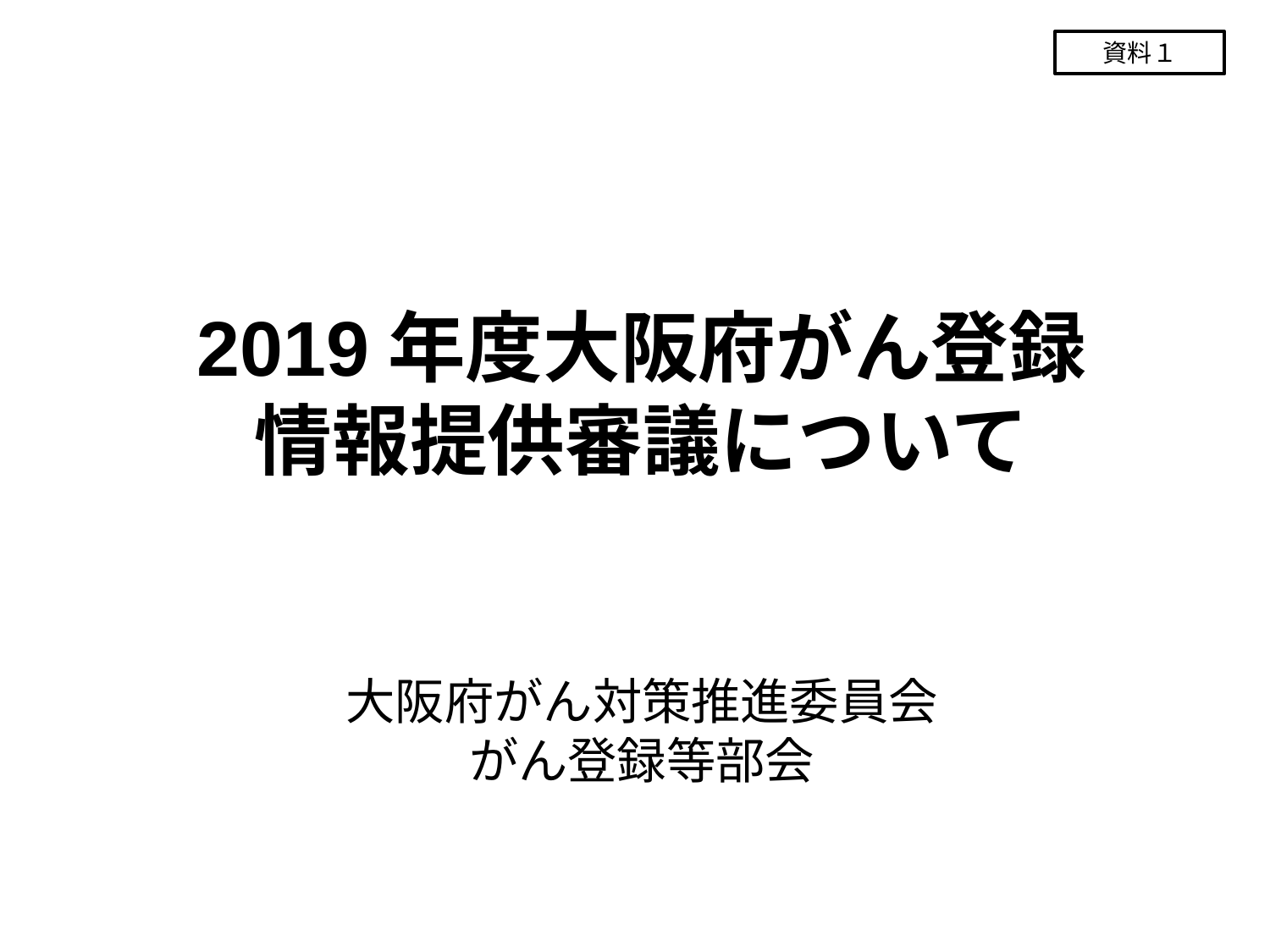

資料１

# 2019年度大阪府がん登録 情報提供審議について 大阪府がん対策推進委員会 がん登録等部会